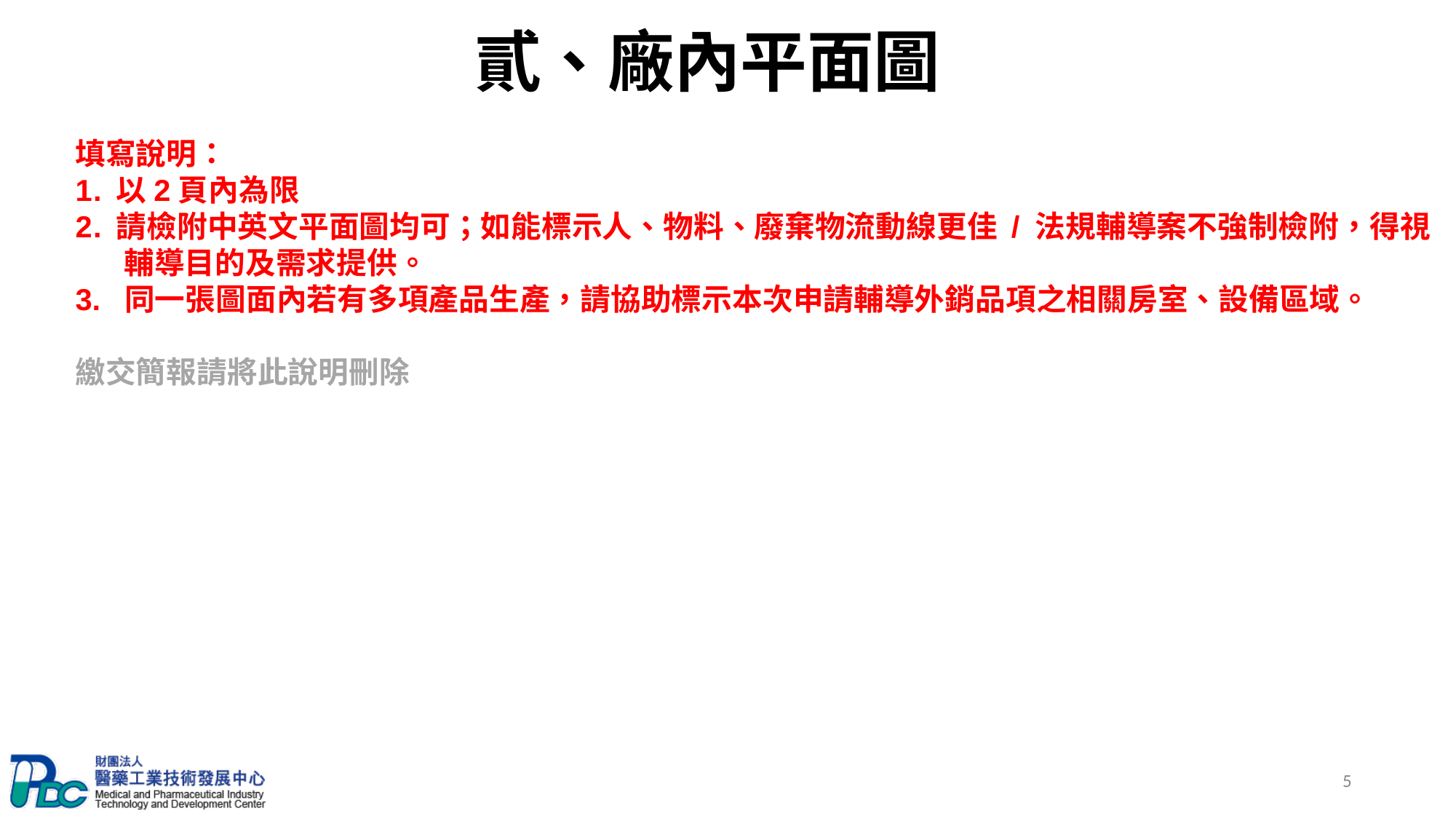

貳、廠內平面圖
填寫說明：
以2頁內為限
請檢附中英文平面圖均可；如能標示人、物料、廢棄物流動線更佳 / 法規輔導案不強制檢附，得視
      輔導目的及需求提供。
3.  同一張圖面內若有多項產品生產，請協助標示本次申請輔導外銷品項之相關房室、設備區域。

繳交簡報請將此說明刪除

5